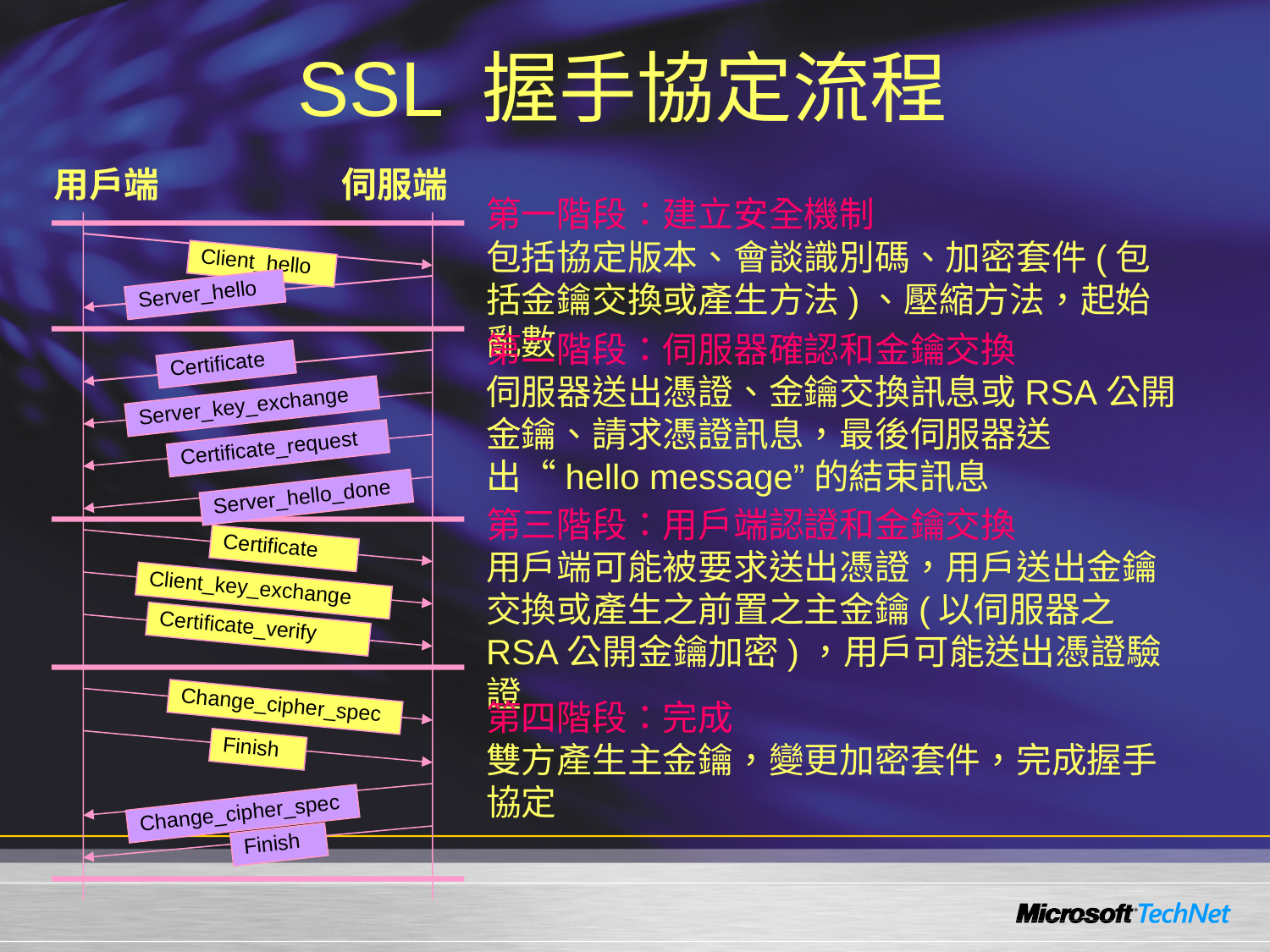

SSL 握手協定流程
用戶端
伺服端
第一階段：建立安全機制
包括協定版本、會談識別碼、加密套件(包括金鑰交換或產生方法)、壓縮方法，起始亂數

Client_hello

Server_hello
第二階段：伺服器確認和金鑰交換
伺服器送出憑證、金鑰交換訊息或RSA公開金鑰、請求憑證訊息，最後伺服器送出“hello message”的結束訊息

Certificate

Server_key_exchange

Certificate_request

Server_hello_done
第三階段：用戶端認證和金鑰交換
用戶端可能被要求送出憑證，用戶送出金鑰交換或產生之前置之主金鑰(以伺服器之RSA公開金鑰加密)，用戶可能送出憑證驗證

Certificate

Client_key_exchange
Certificate_verify

第四階段：完成
雙方產生主金鑰，變更加密套件，完成握手協定
Change_cipher_spec

Finish

Change_cipher_spec

Finish